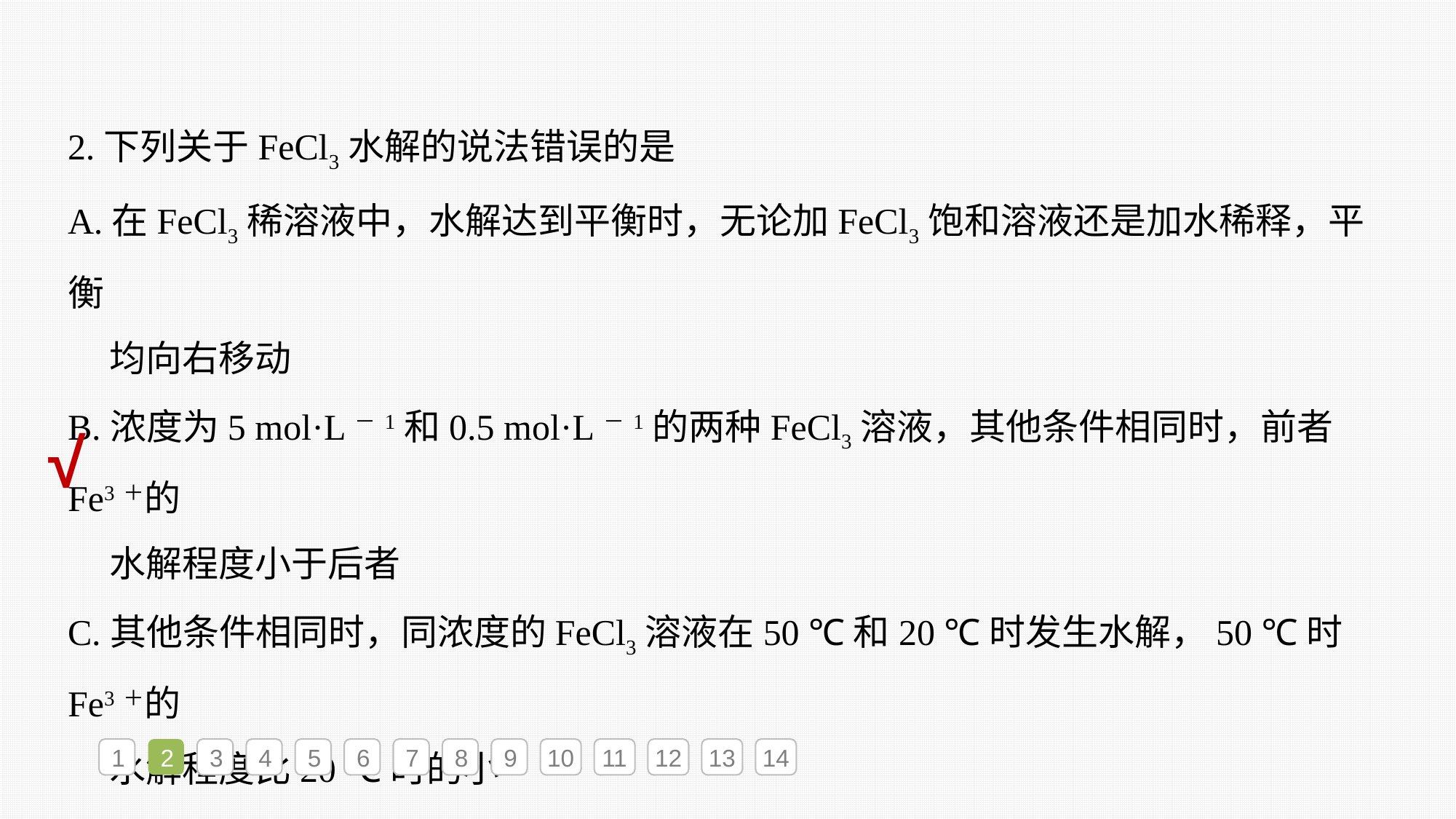

2.下列关于FeCl3水解的说法错误的是
A.在FeCl3稀溶液中，水解达到平衡时，无论加FeCl3饱和溶液还是加水稀释，平衡
    均向右移动
B.浓度为5 mol·L－1和0.5 mol·L－1的两种FeCl3溶液，其他条件相同时，前者Fe3＋的
    水解程度小于后者
C.其他条件相同时，同浓度的FeCl3溶液在50 ℃和20 ℃时发生水解，50 ℃时Fe3＋的
    水解程度比20 ℃时的小
D.为抑制Fe3＋的水解，更好地保存FeCl3溶液，应加少量盐酸
√
1
2
3
4
5
6
7
8
9
10
11
12
13
14